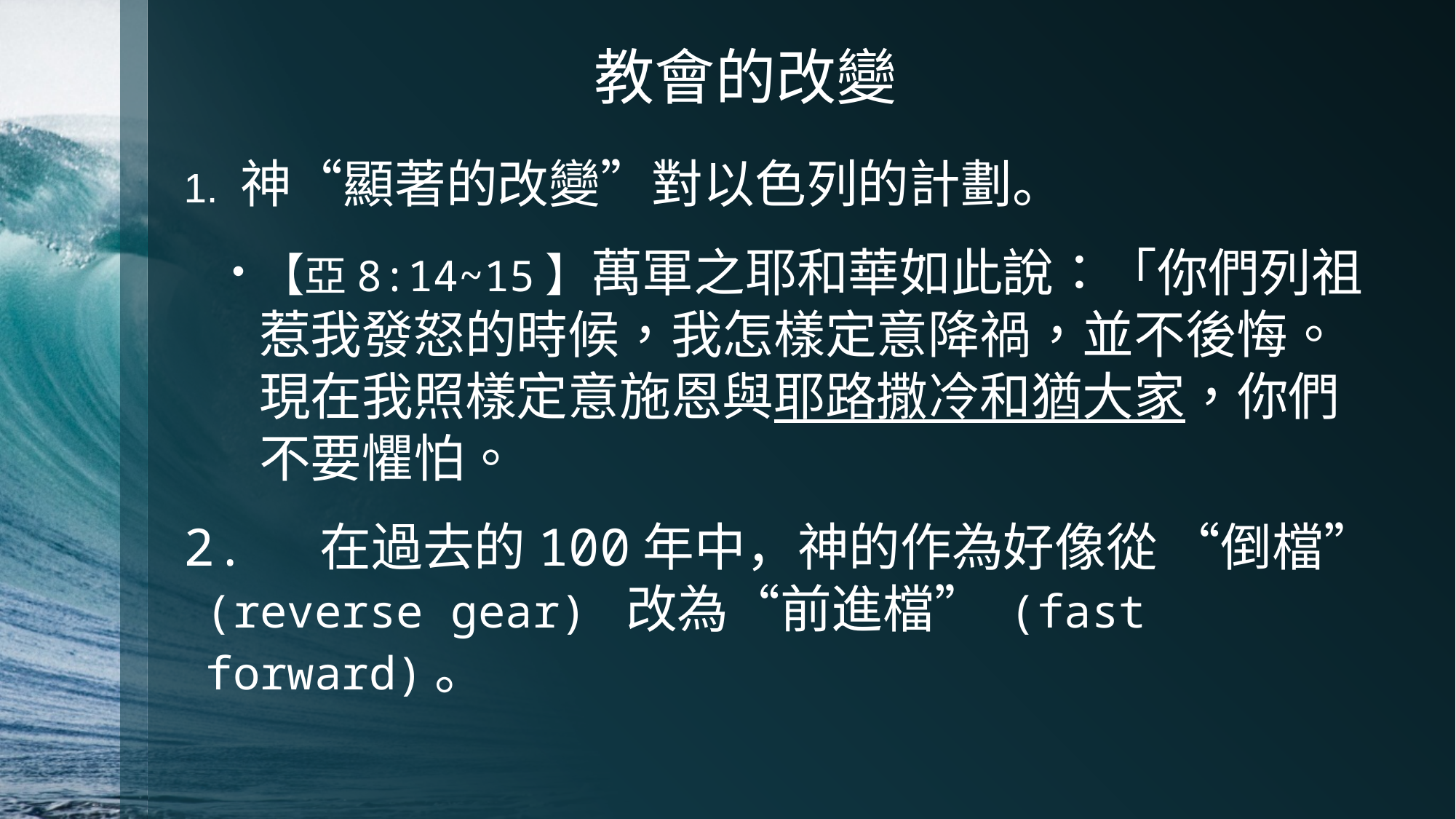

# 教會的改變
神“顯著的改變”對以色列的計劃。
【亞8:14~15】萬軍之耶和華如此說：「你們列祖惹我發怒的時候，我怎樣定意降禍，並不後悔。 現在我照樣定意施恩與耶路撒冷和猶大家，你們不要懼怕。
2.  在過去的100年中，神的作為好像從 “倒檔” (reverse gear) 改為“前進檔” (fast forward)。